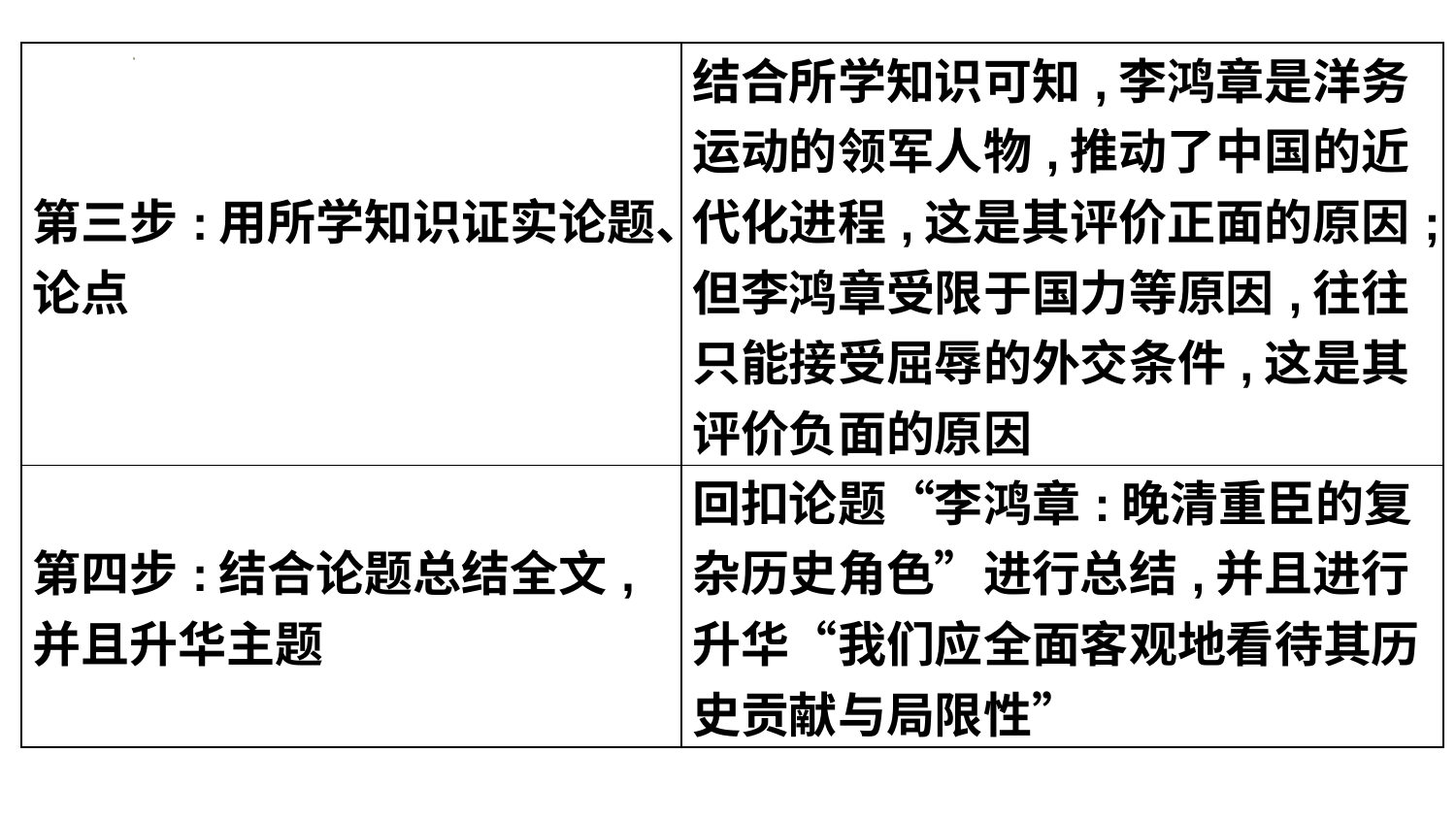

| 第三步:用所学知识证实论题、论点 | 结合所学知识可知,李鸿章是洋务运动的领军人物,推动了中国的近代化进程,这是其评价正面的原因;但李鸿章受限于国力等原因,往往只能接受屈辱的外交条件,这是其评价负面的原因 |
| --- | --- |
| 第四步:结合论题总结全文,并且升华主题 | 回扣论题“李鸿章:晚清重臣的复杂历史角色”进行总结,并且进行升华“我们应全面客观地看待其历史贡献与局限性” |